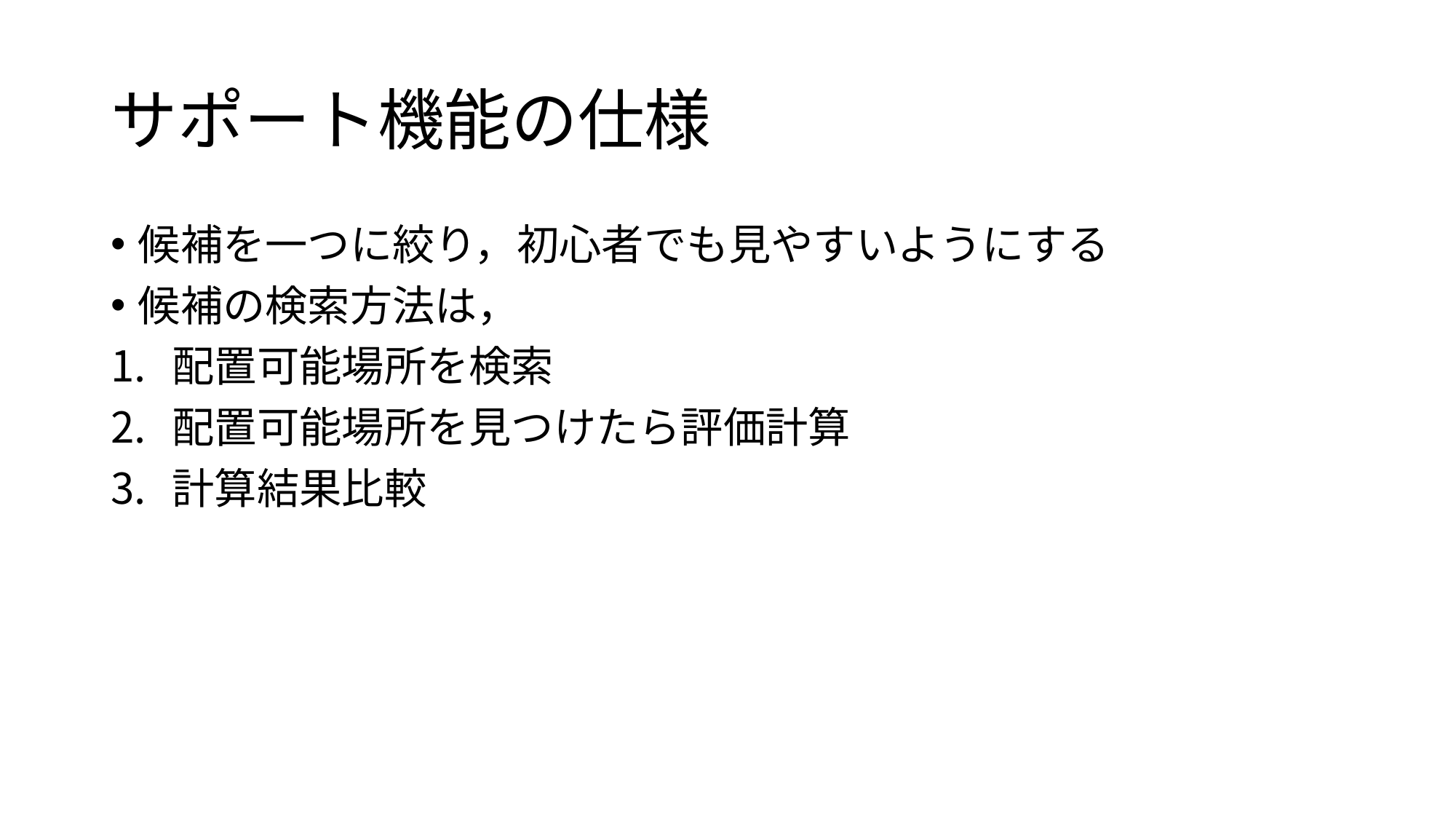

# サポート機能の仕様
候補を一つに絞り，初心者でも見やすいようにする
候補の検索方法は，
配置可能場所を検索
配置可能場所を見つけたら評価計算
計算結果比較